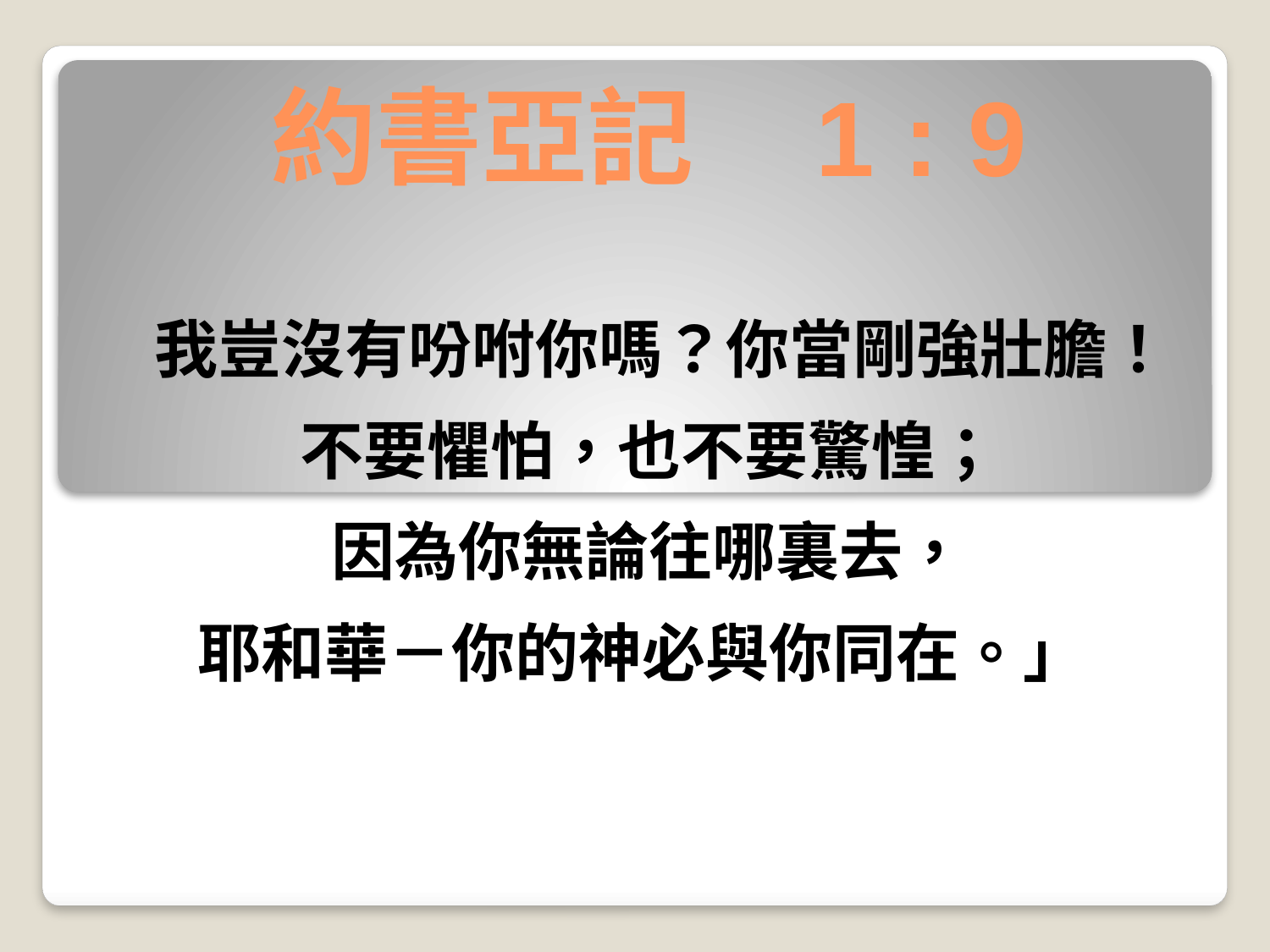

# 約書亞記    1 : 9
 我豈沒有吩咐你嗎？你當剛強壯膽！

不要懼怕，也不要驚惶；

因為你無論往哪裏去，

耶和華－你的神必與你同在。」